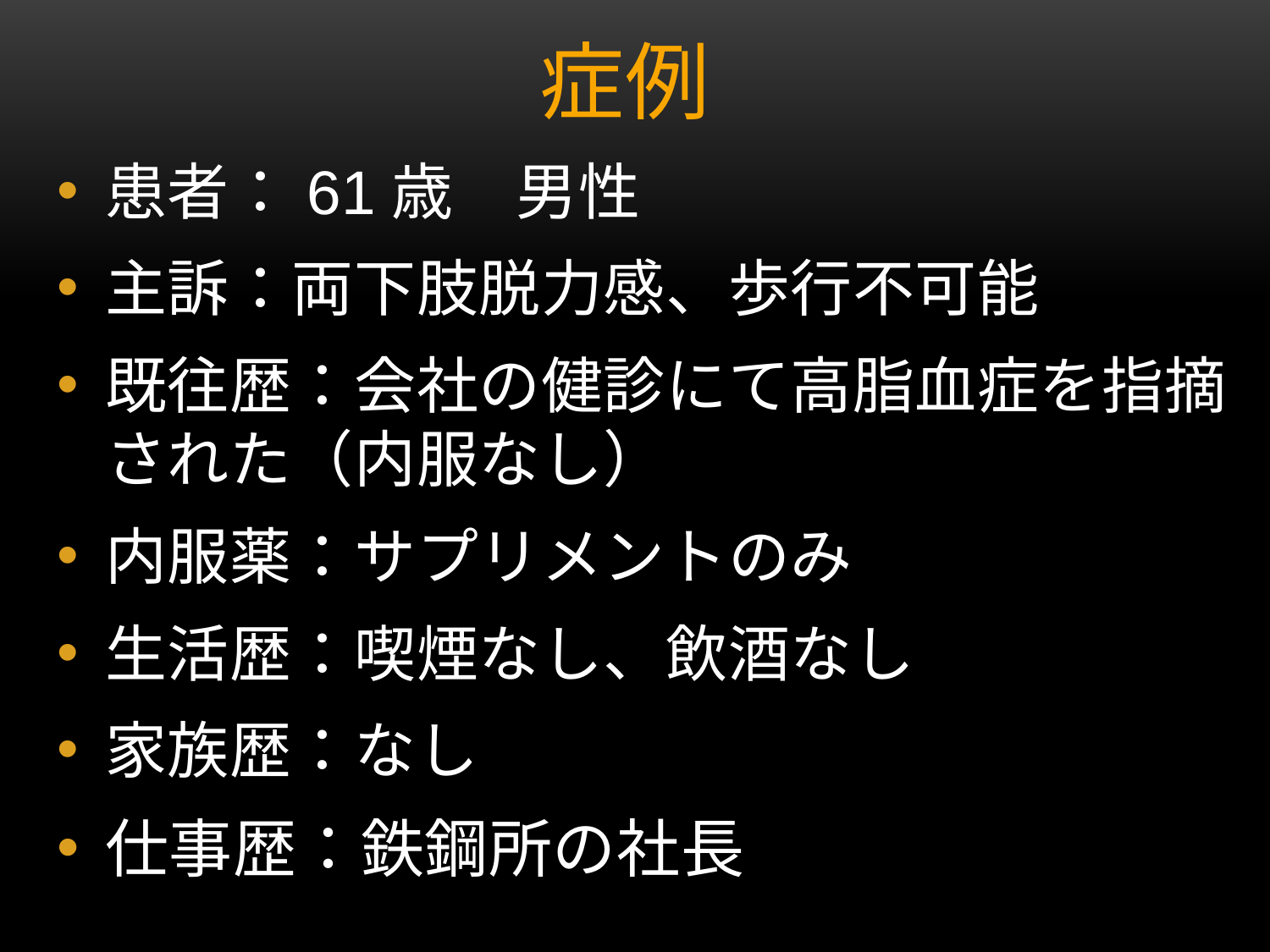

# 症例
患者：61歳　男性
主訴：両下肢脱力感、歩行不可能
既往歴：会社の健診にて高脂血症を指摘された（内服なし）
内服薬：サプリメントのみ
生活歴：喫煙なし、飲酒なし
家族歴：なし
仕事歴：鉄鋼所の社長